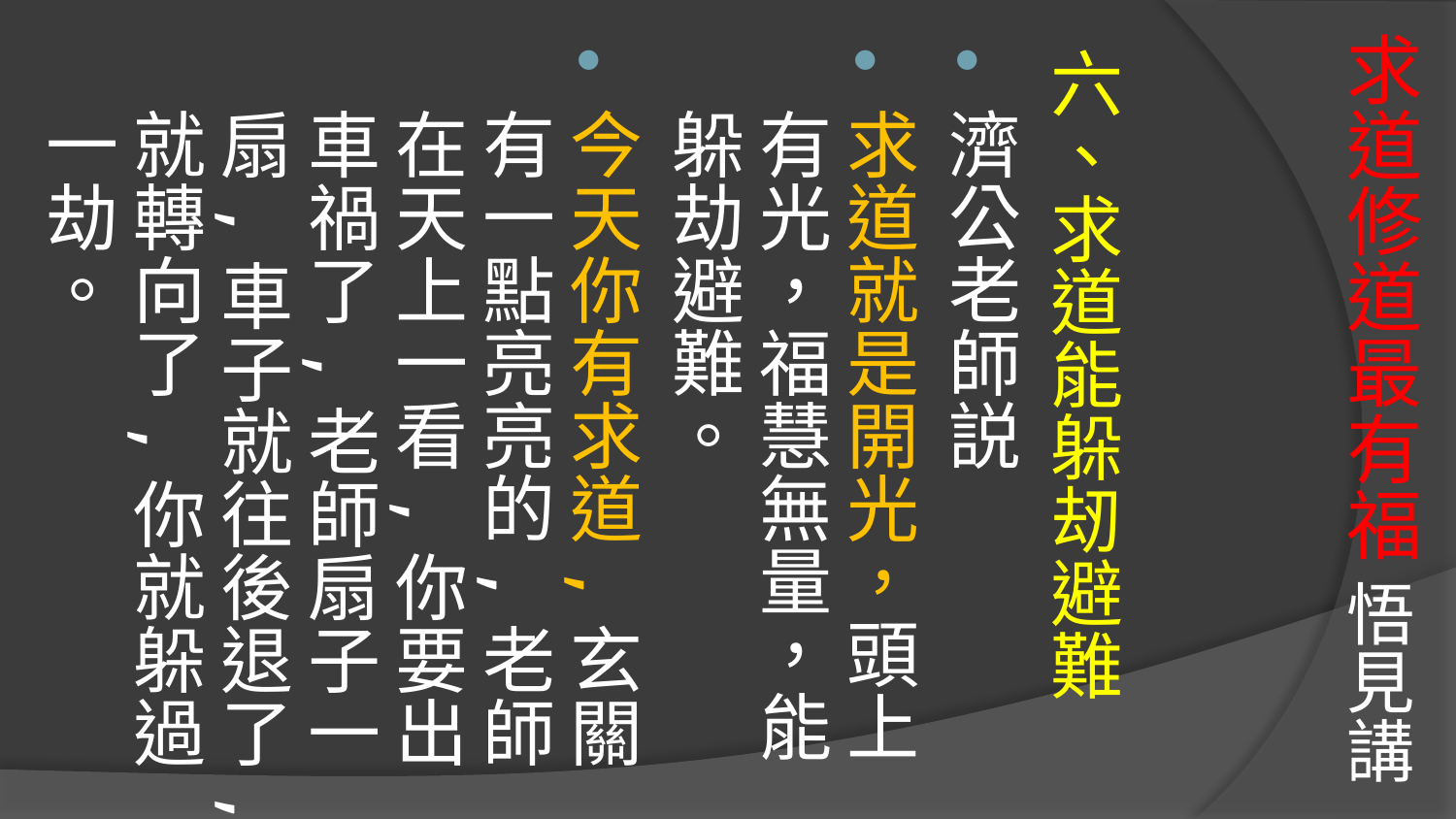

# 求道修道最有福 悟見講
六、求道能躲刼避難
濟公老師説
求道就是開光，頭上有光，福慧無量，能躲劫避難。
今天你有求道,玄關有一點亮亮的,老師在天上一看,你要出車禍了,老師扇子一扇,車子就往後退了,就轉向了,你就躲過一劫。